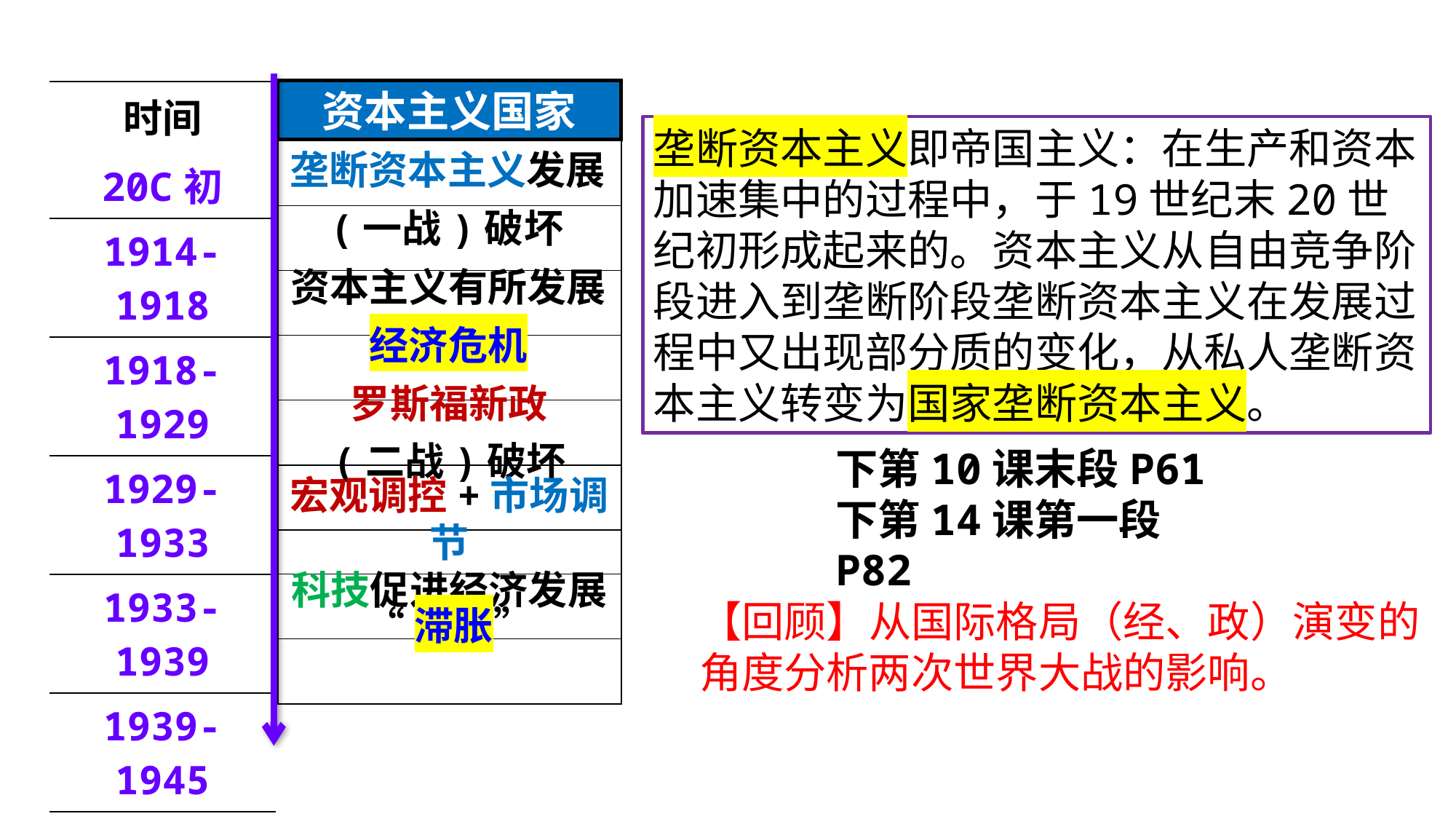

资本主义国家
| 时间 |
| --- |
| 20C初 |
| 1914-1918 |
| 1918-1929 |
| 1929-1933 |
| 1933-1939 |
| 1939-1945 |
| 1945-20C70s |
| 20C70s后 |
| 20C90s |
垄断资本主义即帝国主义：在生产和资本加速集中的过程中，于19世纪末20世纪初形成起来的。资本主义从自由竞争阶段进入到垄断阶段垄断资本主义在发展过程中又出现部分质的变化，从私人垄断资本主义转变为国家垄断资本主义。
垄断资本主义发展
|  |
| --- |
|  |
|  |
|  |
|  |
|  |
|  |
|  |
|  |
(一战)破坏
资本主义有所发展
经济危机
罗斯福新政
(二战)破坏
下第10课末段P61
下第14课第一段P82
宏观调控+市场调节
科技促进经济发展
【回顾】从国际格局（经、政）演变的角度分析两次世界大战的影响。
“滞胀”